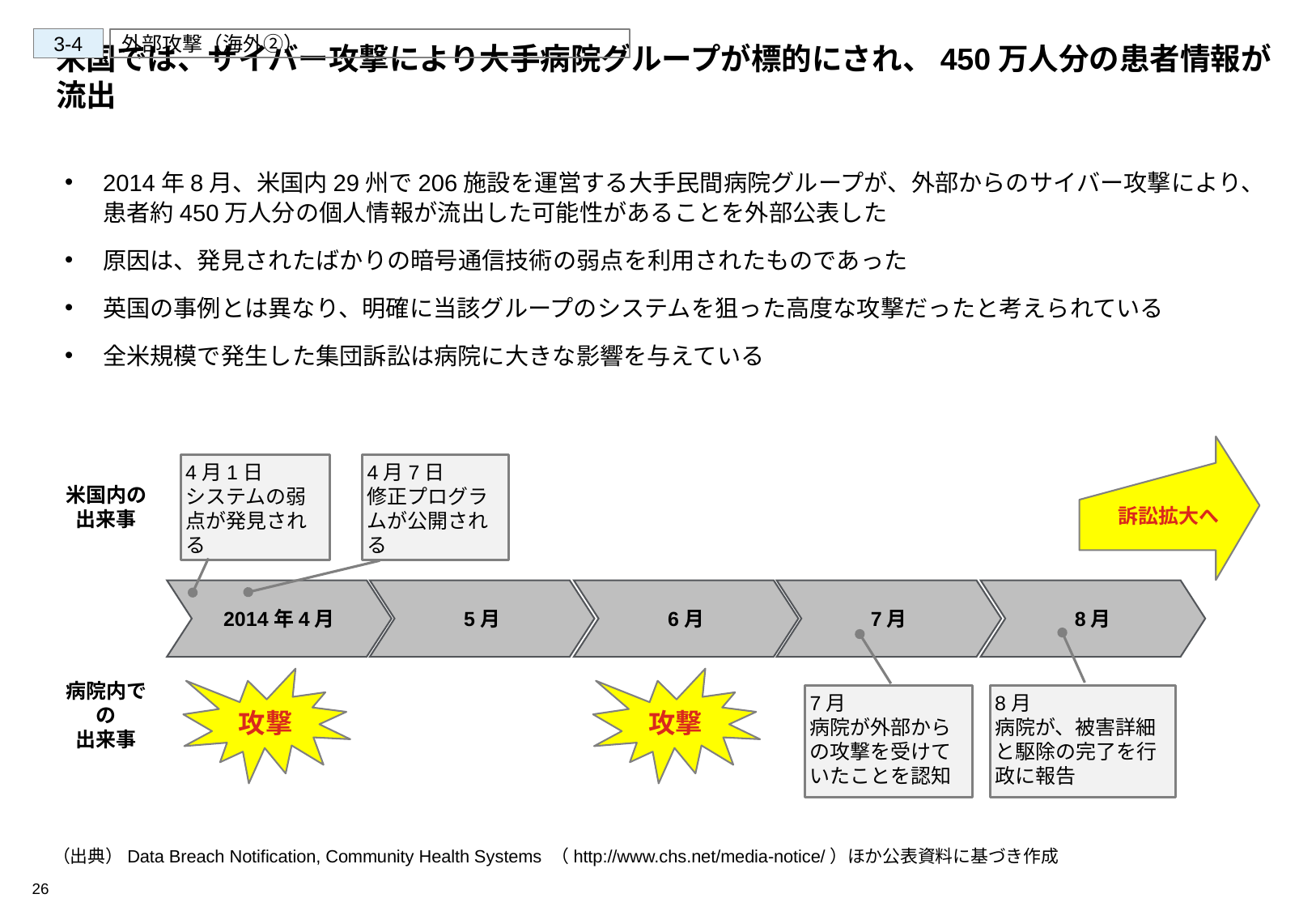

3-4
外部攻撃（海外②）
# 米国では、サイバー攻撃により大手病院グループが標的にされ、450万人分の患者情報が流出
2014年8月、米国内29州で206施設を運営する大手民間病院グループが、外部からのサイバー攻撃により、患者約450万人分の個人情報が流出した可能性があることを外部公表した
原因は、発見されたばかりの暗号通信技術の弱点を利用されたものであった
英国の事例とは異なり、明確に当該グループのシステムを狙った高度な攻撃だったと考えられている
全米規模で発生した集団訴訟は病院に大きな影響を与えている

4月1日
システムの弱点が発見される
4月7日
修正プログラムが公開される
米国内の
出来事
訴訟拡大へ
2014年4月
5月
6月
7月
8月
攻撃
攻撃
8月
病院が、被害詳細と駆除の完了を行政に報告
病院内での
出来事
7月
病院が外部からの攻撃を受けていたことを認知
（出典）Data Breach Notification, Community Health Systems （http://www.chs.net/media-notice/）ほか公表資料に基づき作成
26